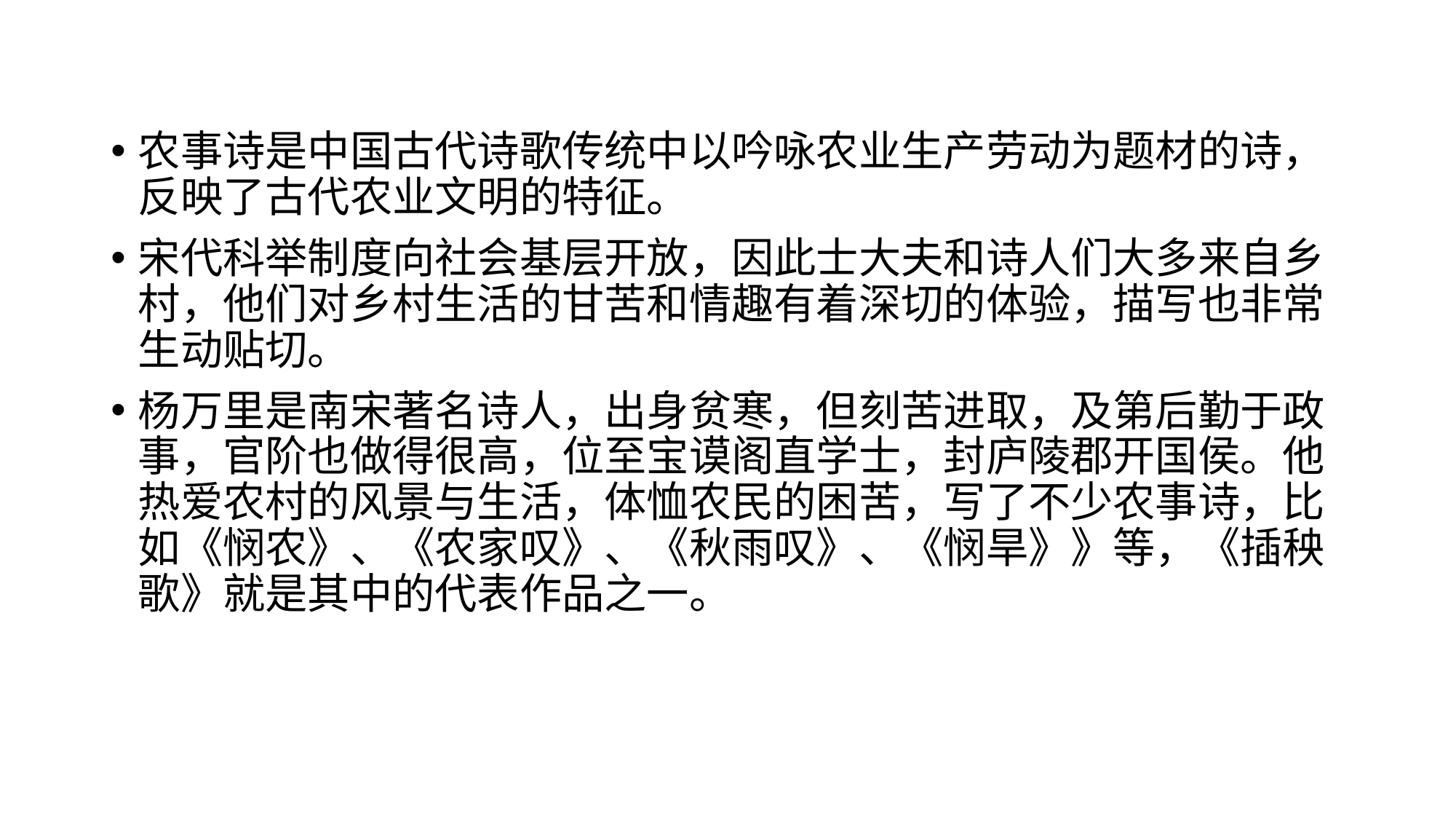

农事诗是中国古代诗歌传统中以吟咏农业生产劳动为题材的诗，反映了古代农业文明的特征。
宋代科举制度向社会基层开放，因此士大夫和诗人们大多来自乡村，他们对乡村生活的甘苦和情趣有着深切的体验，描写也非常生动贴切。
杨万里是南宋著名诗人，出身贫寒，但刻苦进取，及第后勤于政事，官阶也做得很高，位至宝谟阁直学士，封庐陵郡开国侯。他热爱农村的风景与生活，体恤农民的困苦，写了不少农事诗，比如《悯农》、《农家叹》、《秋雨叹》、《悯旱》》等，《插秧歌》就是其中的代表作品之一。